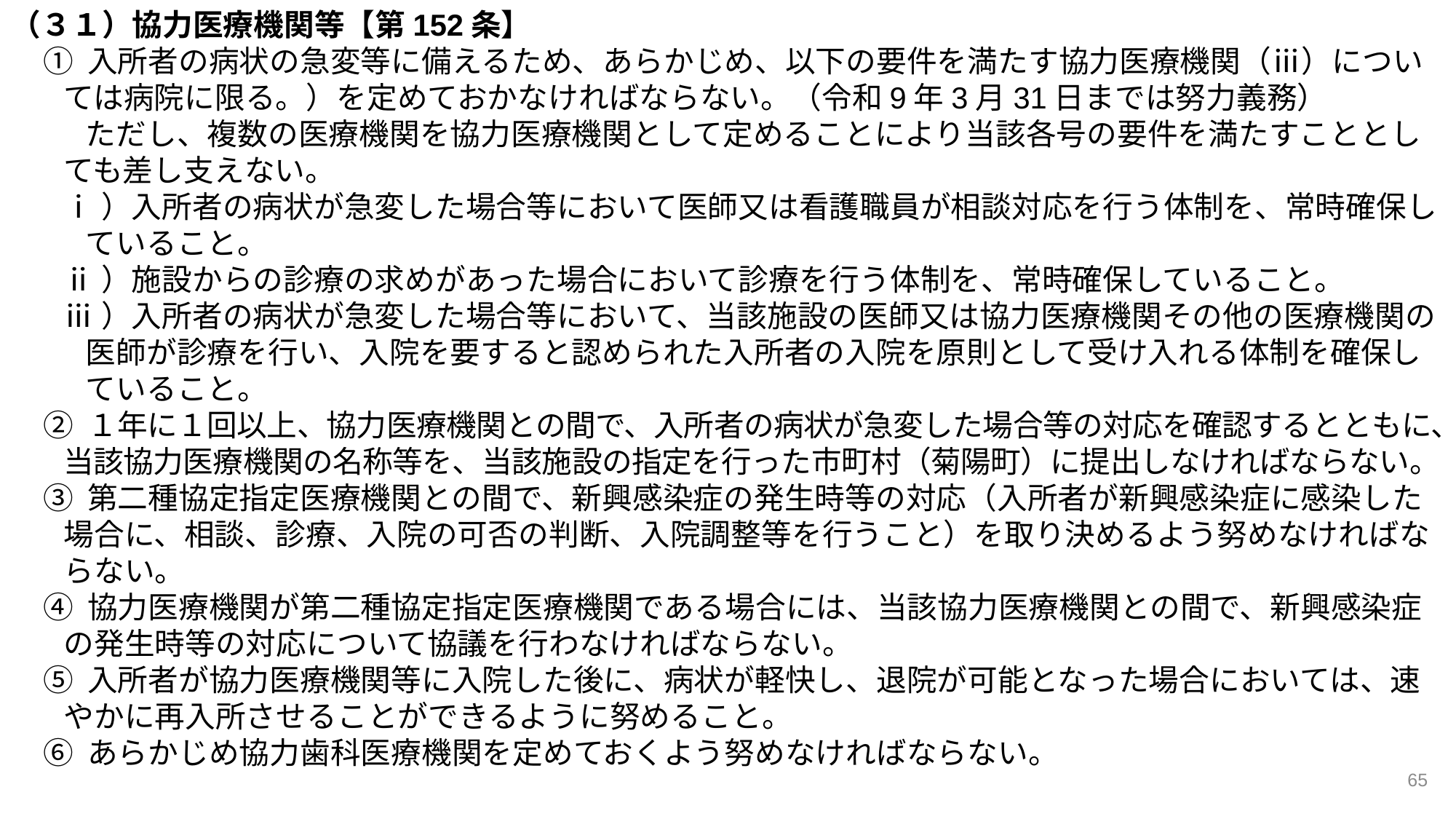

（３１）協力医療機関等【第152条】
① 入所者の病状の急変等に備えるため、あらかじめ、以下の要件を満たす協力医療機関（ⅲ）については病院に限る。）を定めておかなければならない。（令和9年3月31日までは努力義務）
ただし、複数の医療機関を協力医療機関として定めることにより当該各号の要件を満たすこととしても差し支えない。
ⅰ）入所者の病状が急変した場合等において医師又は看護職員が相談対応を行う体制を、常時確保していること。
ⅱ）施設からの診療の求めがあった場合において診療を行う体制を、常時確保していること。
ⅲ）入所者の病状が急変した場合等において、当該施設の医師又は協力医療機関その他の医療機関の医師が診療を行い、入院を要すると認められた入所者の入院を原則として受け入れる体制を確保していること。
② １年に１回以上、協力医療機関との間で、入所者の病状が急変した場合等の対応を確認するとともに、当該協力医療機関の名称等を、当該施設の指定を行った市町村（菊陽町）に提出しなければならない。
③ 第二種協定指定医療機関との間で、新興感染症の発生時等の対応（入所者が新興感染症に感染した場合に、相談、診療、入院の可否の判断、入院調整等を行うこと）を取り決めるよう努めなければならない。
④ 協力医療機関が第二種協定指定医療機関である場合には、当該協力医療機関との間で、新興感染症の発生時等の対応について協議を行わなければならない。
⑤ 入所者が協力医療機関等に入院した後に、病状が軽快し、退院が可能となった場合においては、速やかに再入所させることができるように努めること。
⑥ あらかじめ協力歯科医療機関を定めておくよう努めなければならない。
65